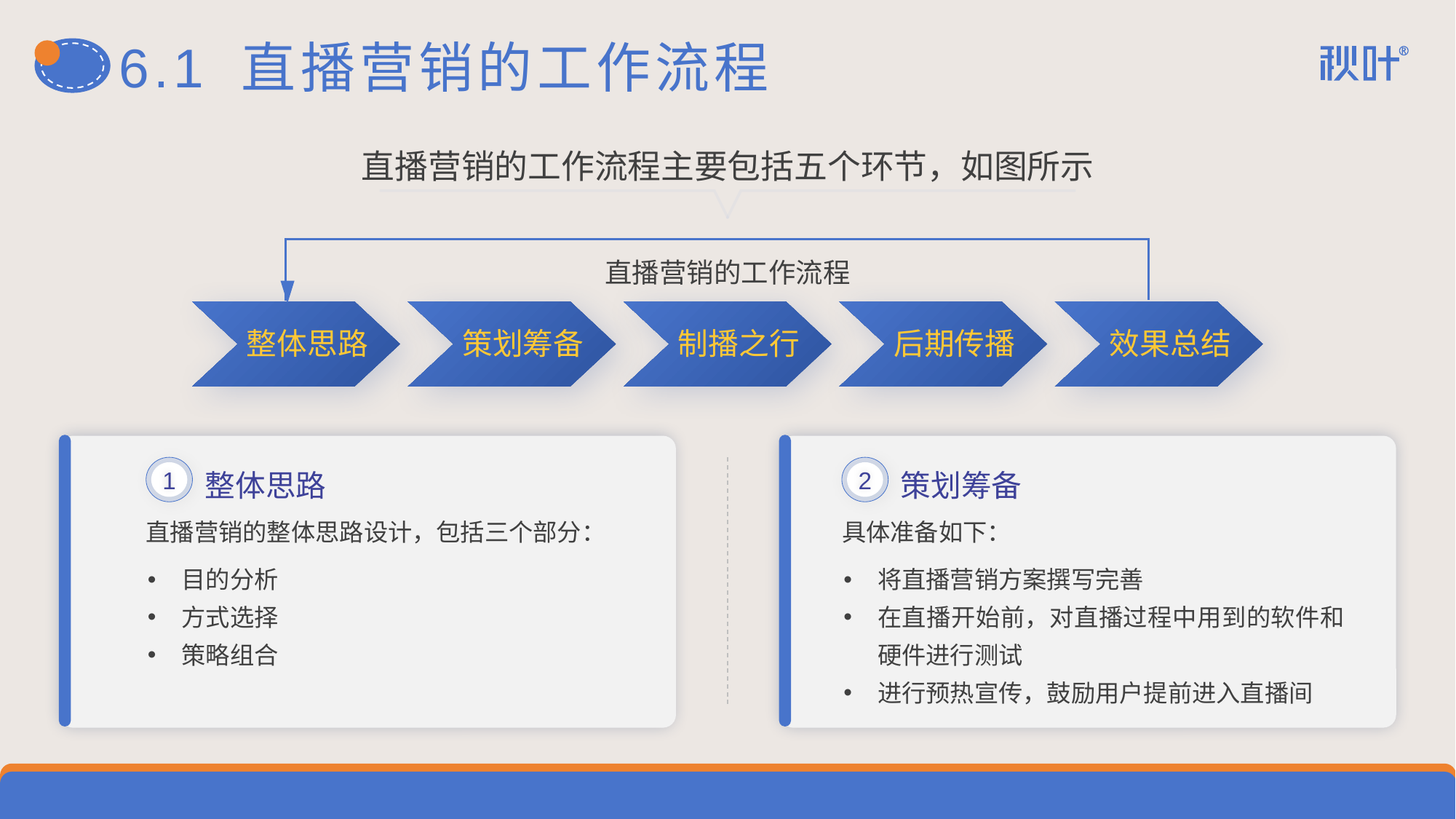

# 6.1 直播营销的工作流程
直播营销的工作流程主要包括五个环节，如图所示

直播营销的工作流程

整体思路
策划筹备
制播之行
后期传播
效果总结

整体思路

1

直播营销的整体思路设计，包括三个部分：
目的分析
方式选择
策略组合
策划筹备

2

具体准备如下：
将直播营销方案撰写完善
在直播开始前，对直播过程中用到的软件和硬件进行测试
进行预热宣传，鼓励用户提前进入直播间